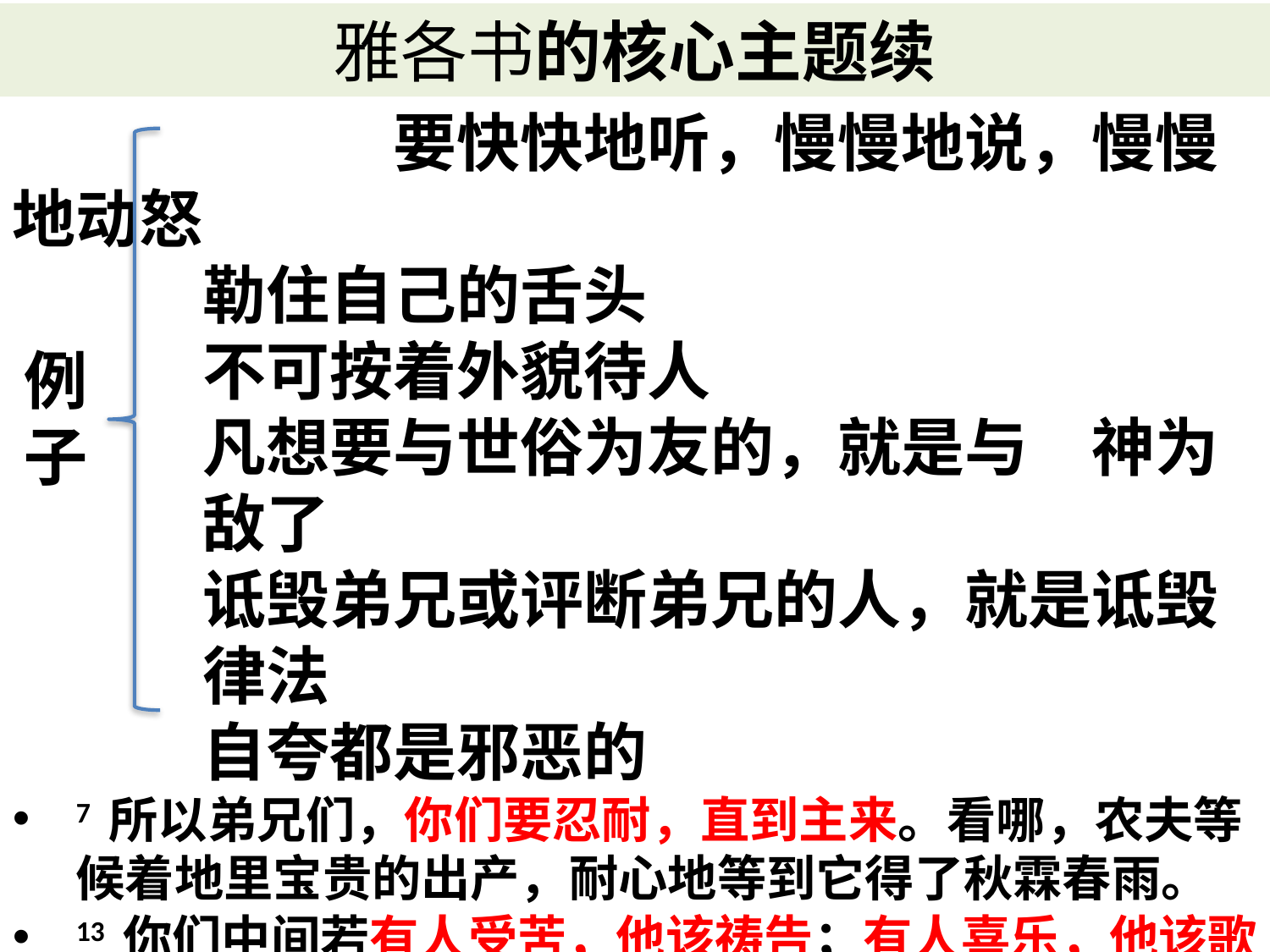

# 雅各书的核心主题续
			要快快地听，慢慢地说，慢慢地动怒
勒住自己的舌头
不可按着外貌待人
凡想要与世俗为友的，就是与　神为敌了
诋毁弟兄或评断弟兄的人，就是诋毁律法
自夸都是邪恶的
7 所以弟兄们，你们要忍耐，直到主来。看哪，农夫等候着地里宝贵的出产，耐心地等到它得了秋霖春雨。
13 你们中间若有人受苦，他该祷告；有人喜乐，他该歌颂。

例子